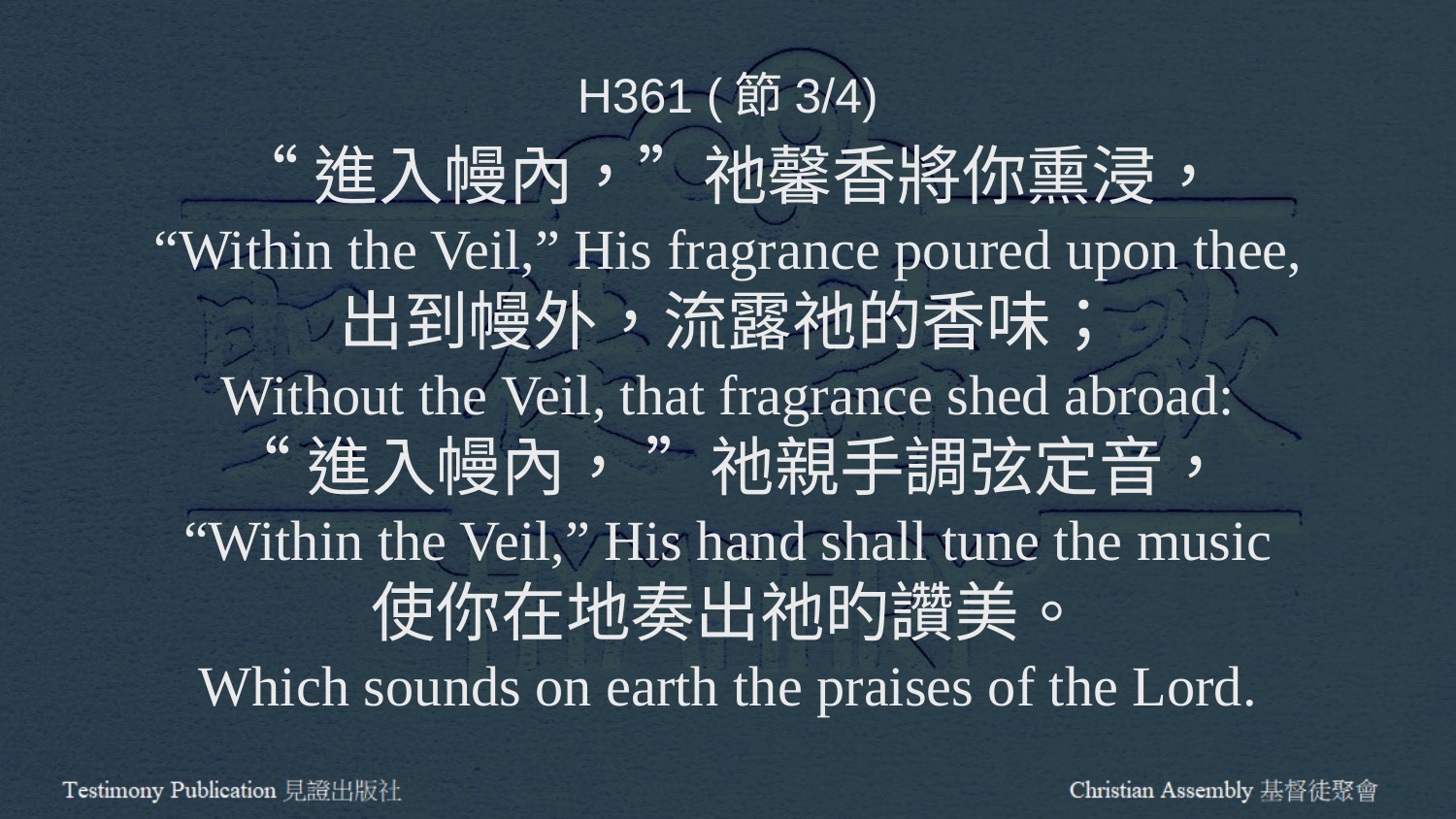

H361 (節3/4)
“進入幔內，”祂馨香將你熏浸，
“Within the Veil,” His fragrance poured upon thee,
出到幔外，流露祂的香味；
Without the Veil, that fragrance shed abroad:
“進入幔內， ”祂親手調弦定音，
“Within the Veil,” His hand shall tune the music
使你在地奏出祂旳讚美。
Which sounds on earth the praises of the Lord.